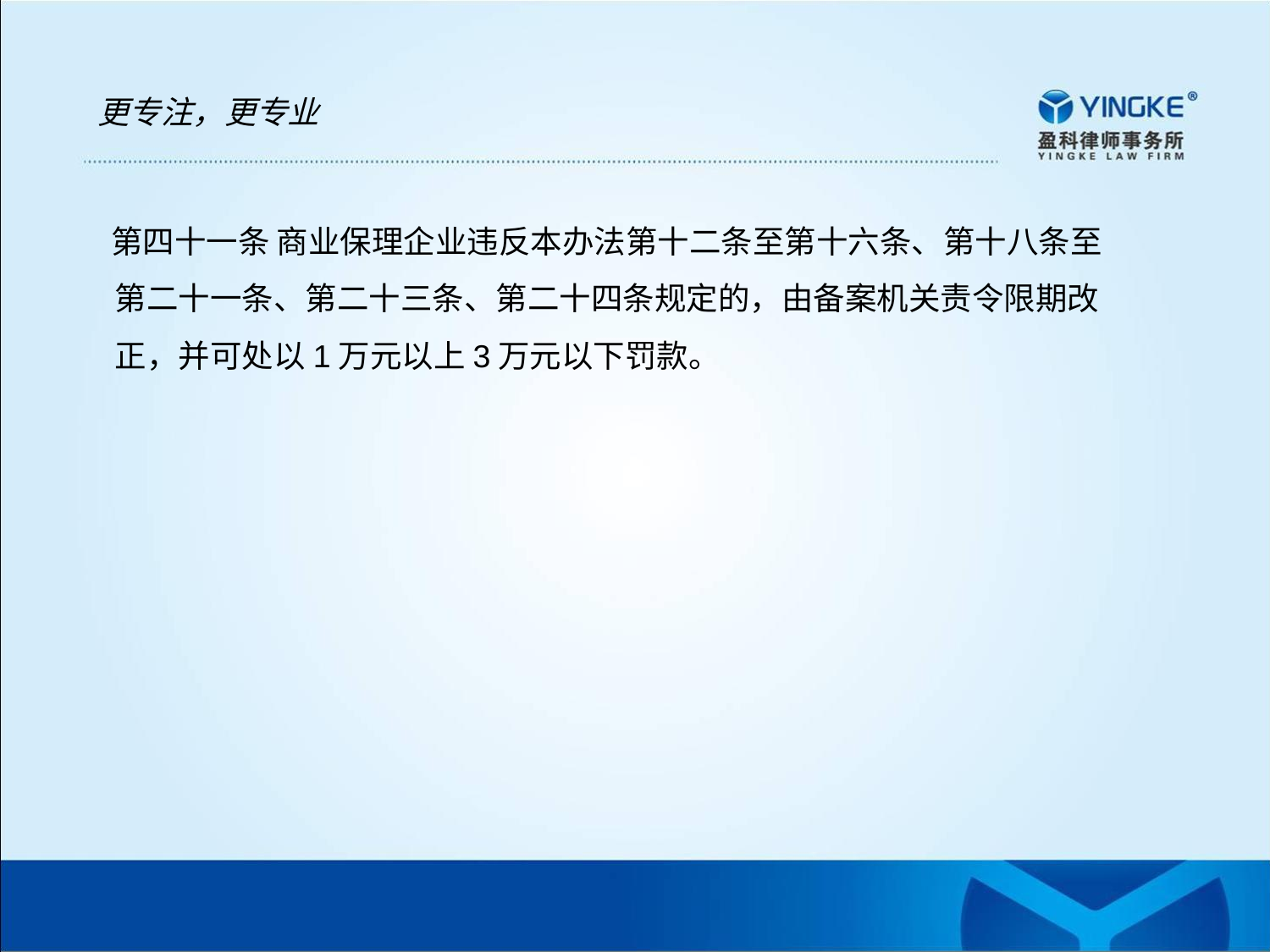

更专注，更专业
     第四十一条 商业保理企业违反本办法第十二条至第十六条、第十八条至第二十一条、第二十三条、第二十四条规定的，由备案机关责令限期改正，并可处以1万元以上3万元以下罚款。